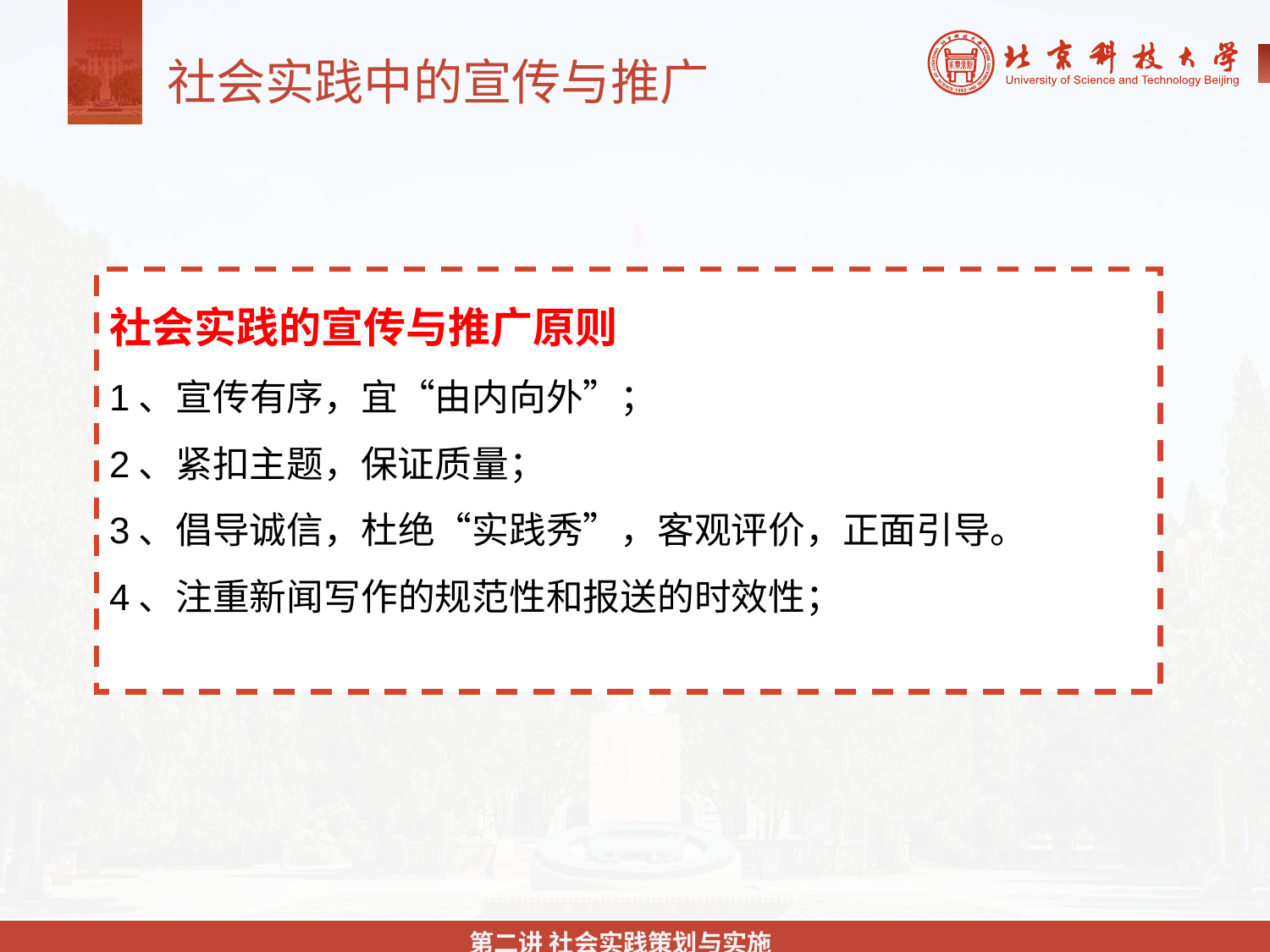

社会实践中的宣传与推广
社会实践的宣传与推广原则
1、宣传有序，宜“由内向外”；
2、紧扣主题，保证质量；
3、倡导诚信，杜绝“实践秀”，客观评价，正面引导。
4、注重新闻写作的规范性和报送的时效性；